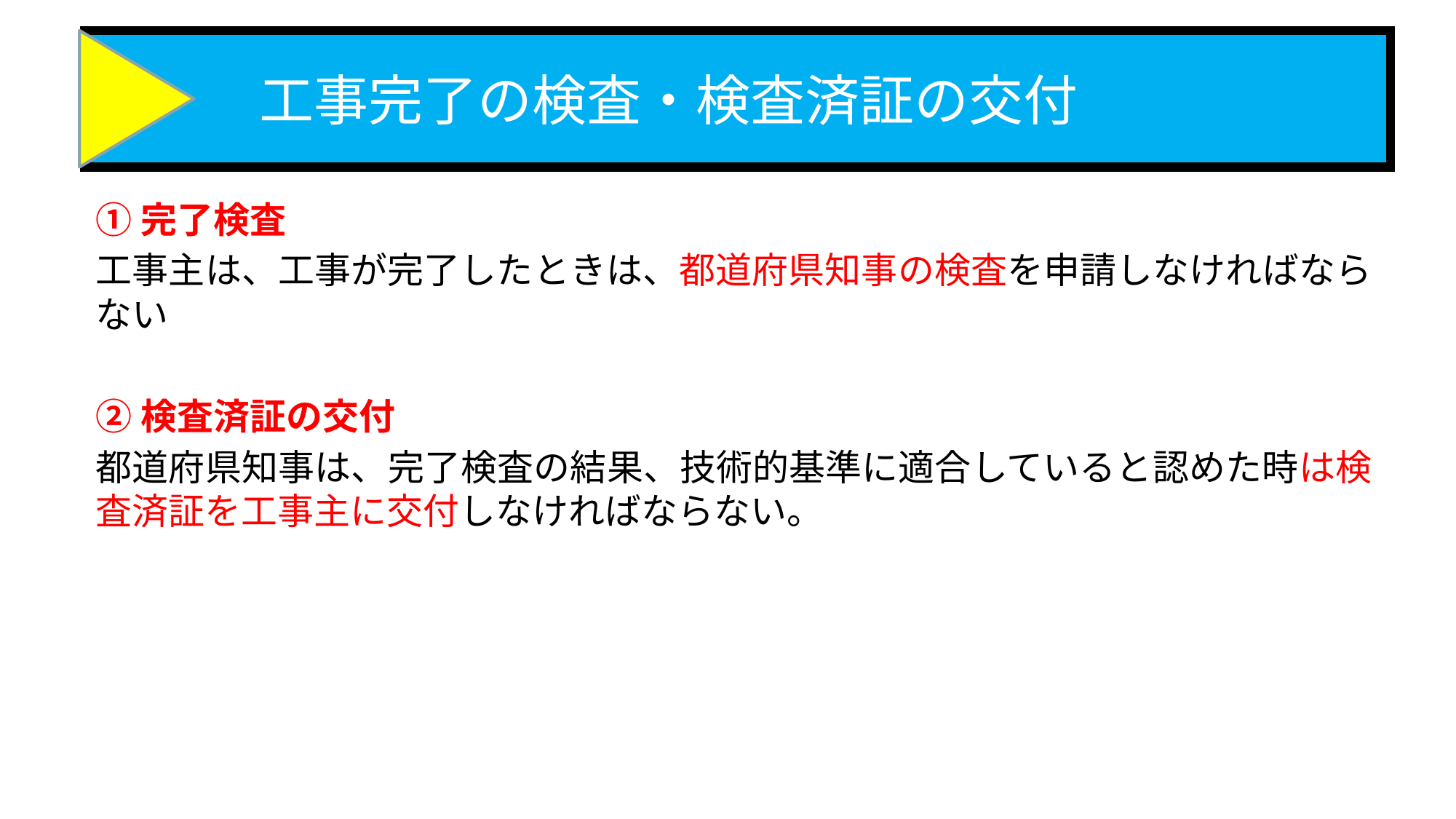

# 工事完了の検査・検査済証の交付

①完了検査
工事主は、工事が完了したときは、都道府県知事の検査を申請しなければならない

②検査済証の交付
都道府県知事は、完了検査の結果、技術的基準に適合していると認めた時は検査済証を工事主に交付しなければならない。